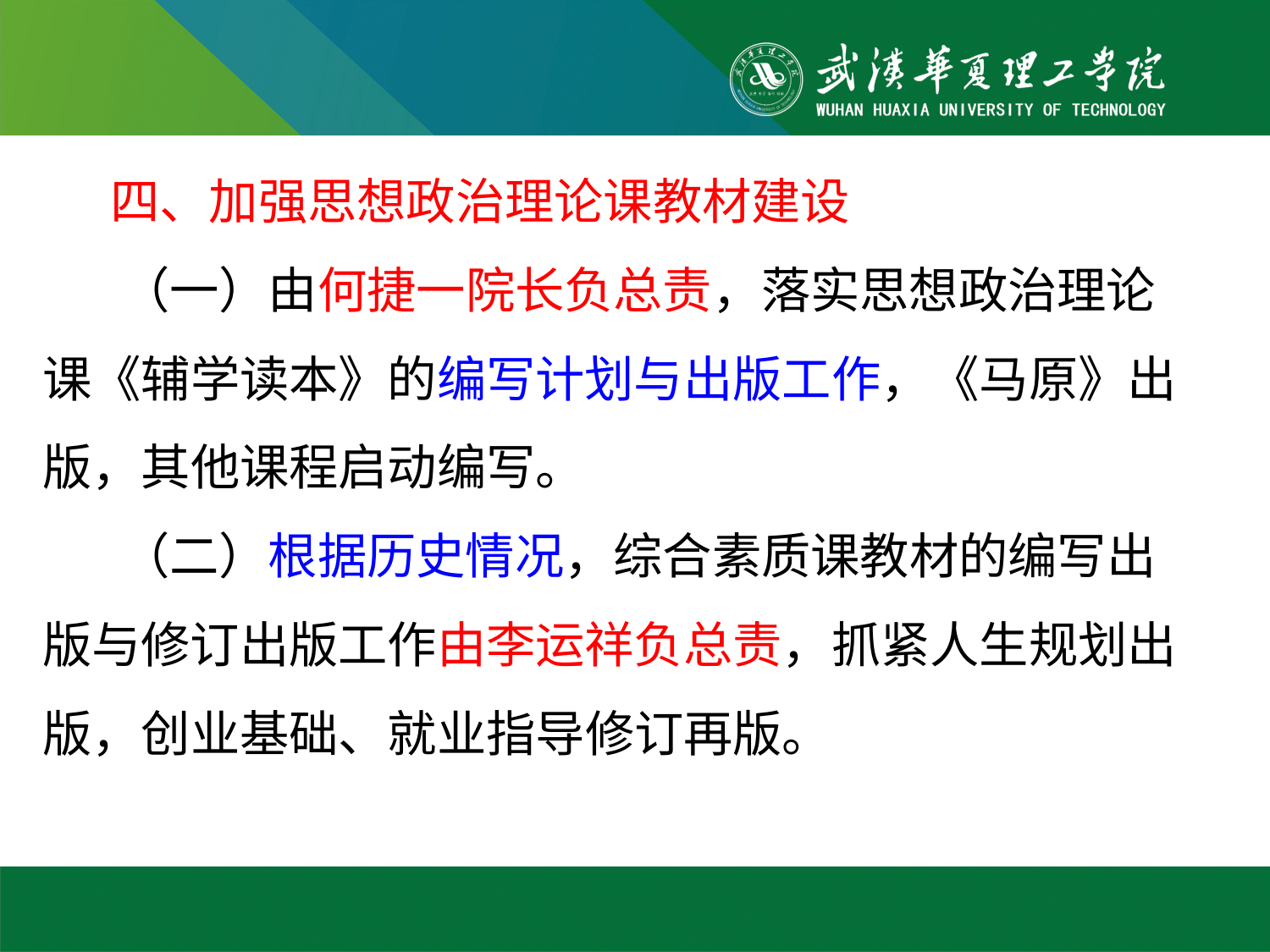

四、加强思想政治理论课教材建设
      （一）由何捷一院长负总责，落实思想政治理论课《辅学读本》的编写计划与出版工作，《马原》出版，其他课程启动编写。
      （二）根据历史情况，综合素质课教材的编写出版与修订出版工作由李运祥负总责，抓紧人生规划出版，创业基础、就业指导修订再版。